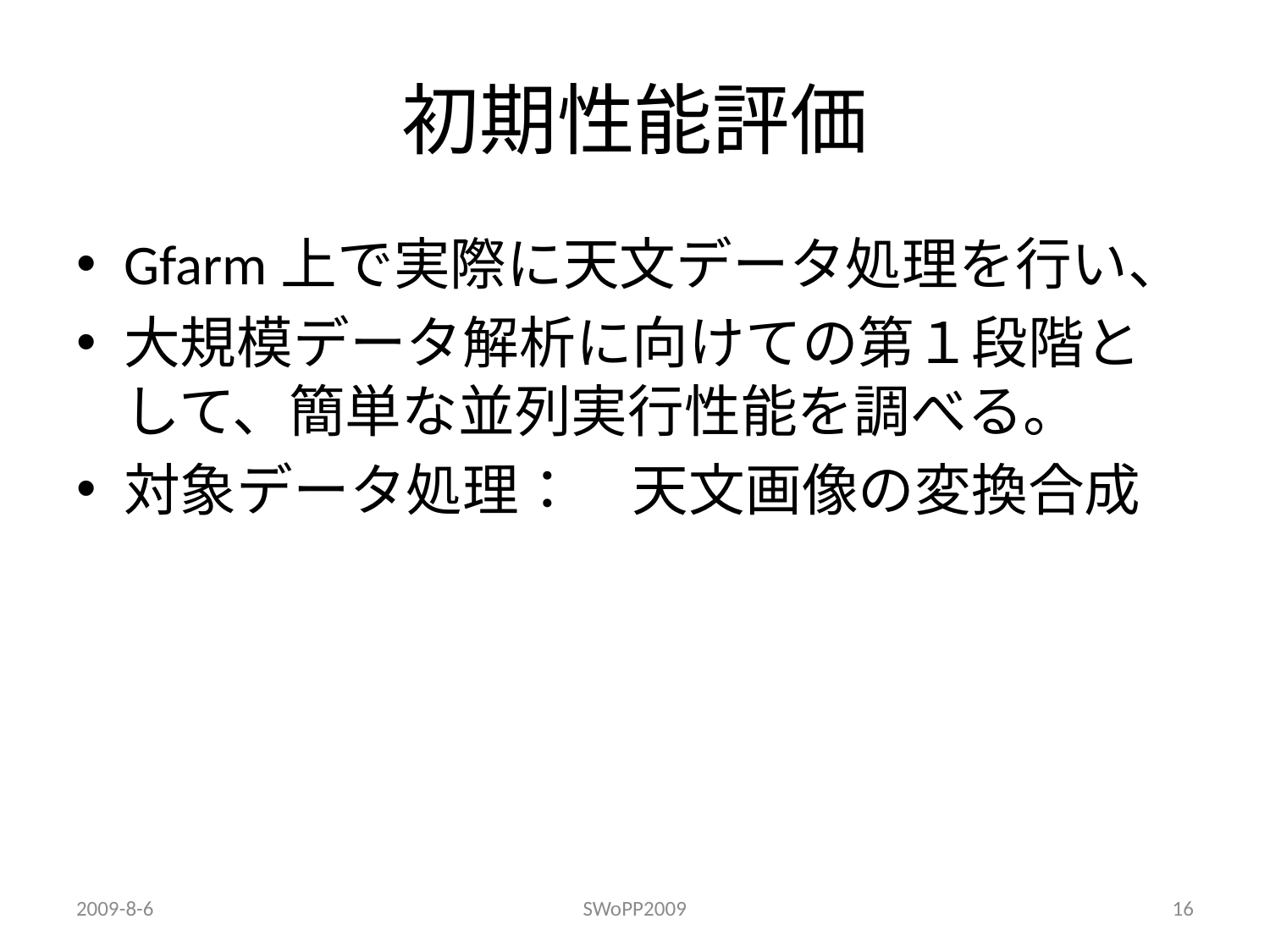

# 初期性能評価
Gfarm上で実際に天文データ処理を行い、
大規模データ解析に向けての第１段階として、簡単な並列実行性能を調べる。
対象データ処理：　天文画像の変換合成
2009-8-6
SWoPP2009
16